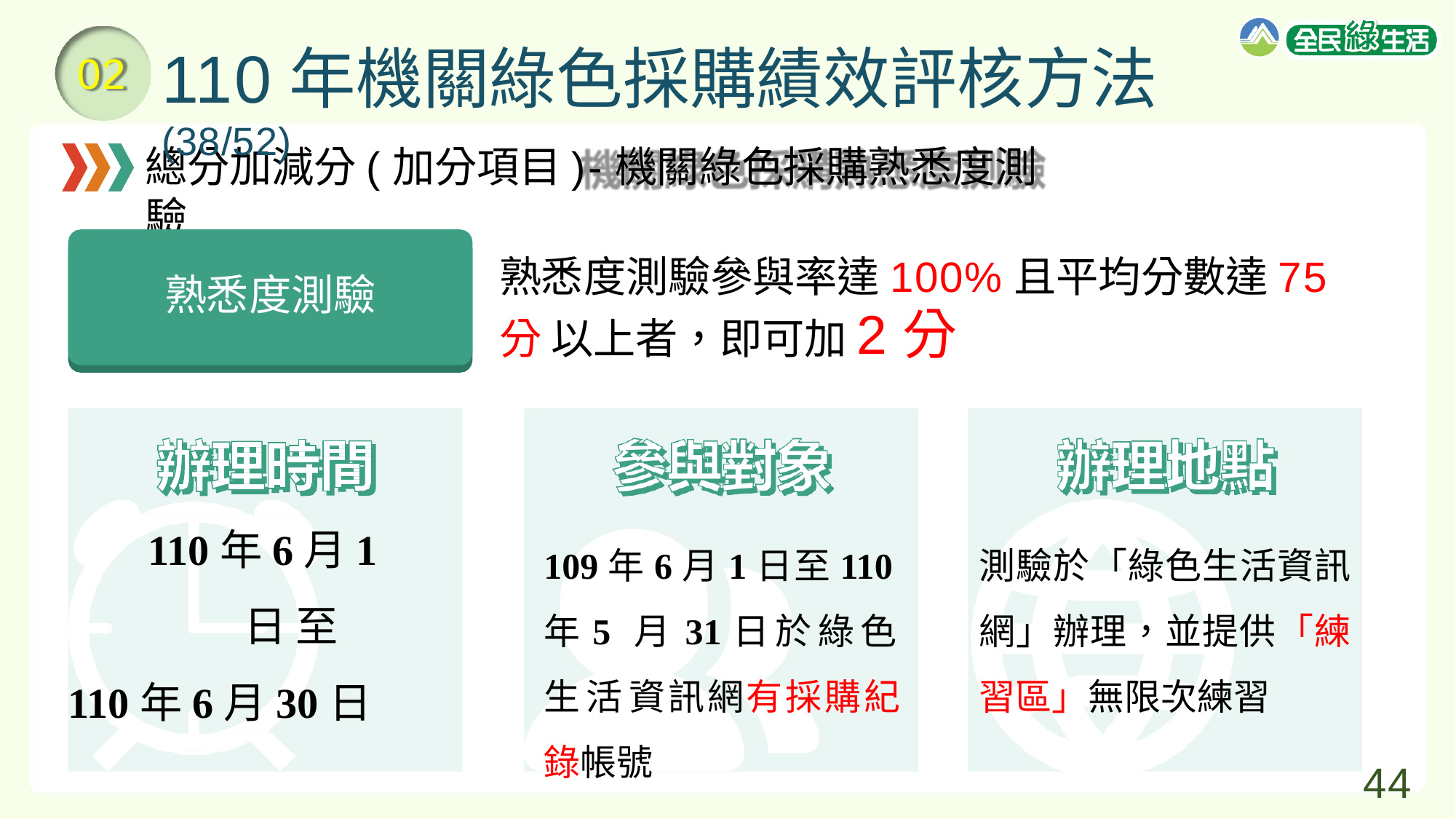

# 110年機關綠色採購績效評核方法(38/52)
02

總分加減分(加分項目)-機關綠色採購熟悉度測驗

熟悉度測驗參與率達100%且平均分數達75分 以上者，即可加2分
熟悉度測驗

110年6月1日 至
110年6月30日

109年6月1日至110年5 月31日於綠色生活資訊網有採購紀錄帳號

測驗於「綠色生活資訊網」辦理，並提供「練習區」無限次練習
44